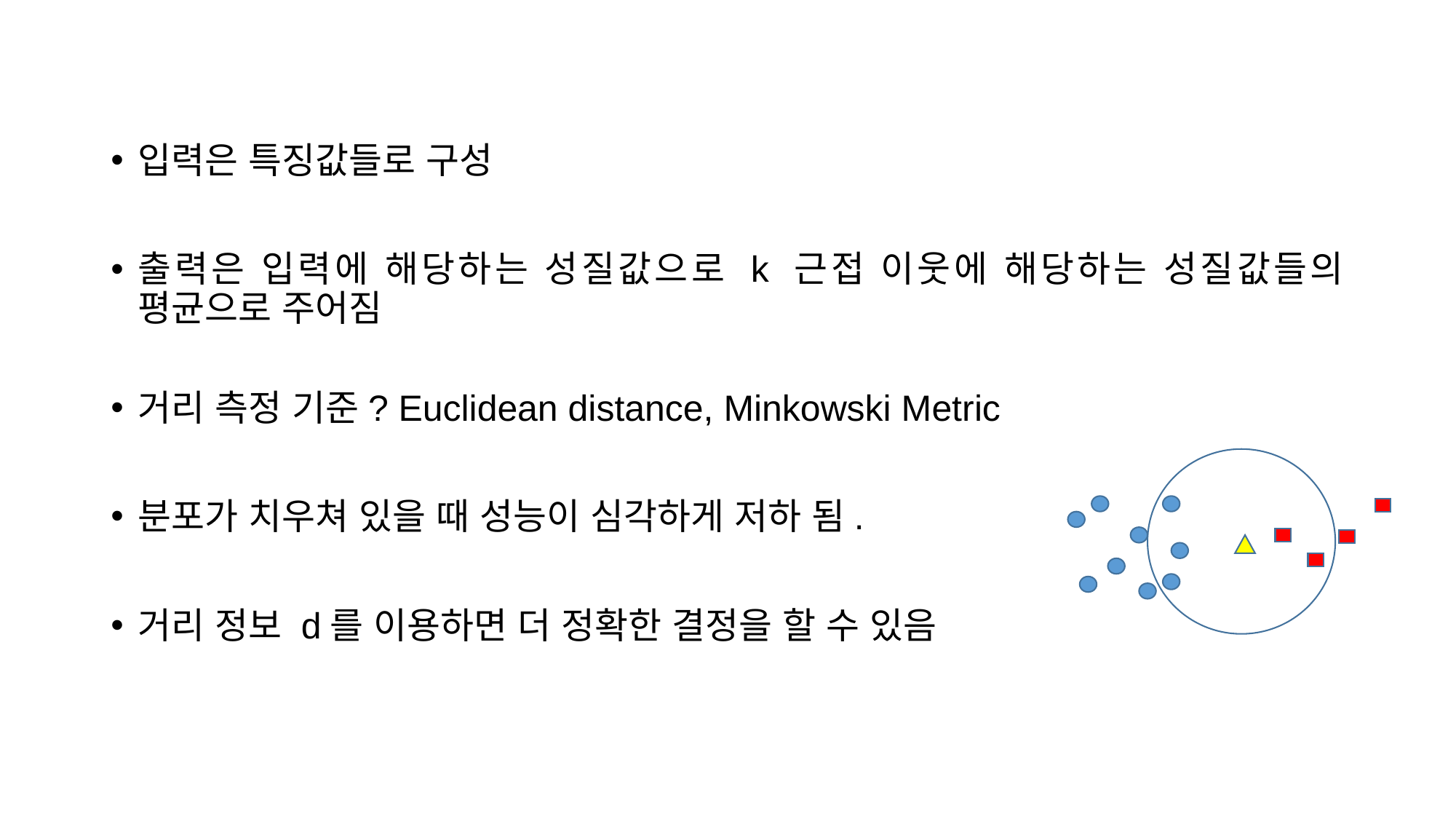

입력은 특징값들로 구성

출력은 입력에 해당하는 성질값으로 k 근접 이웃에 해당하는 성질값들의 평균으로 주어짐

거리 측정 기준? Euclidean distance, Minkowski Metric

분포가 치우쳐 있을 때 성능이 심각하게 저하 됨.

거리 정보 d를 이용하면 더 정확한 결정을 할 수 있음